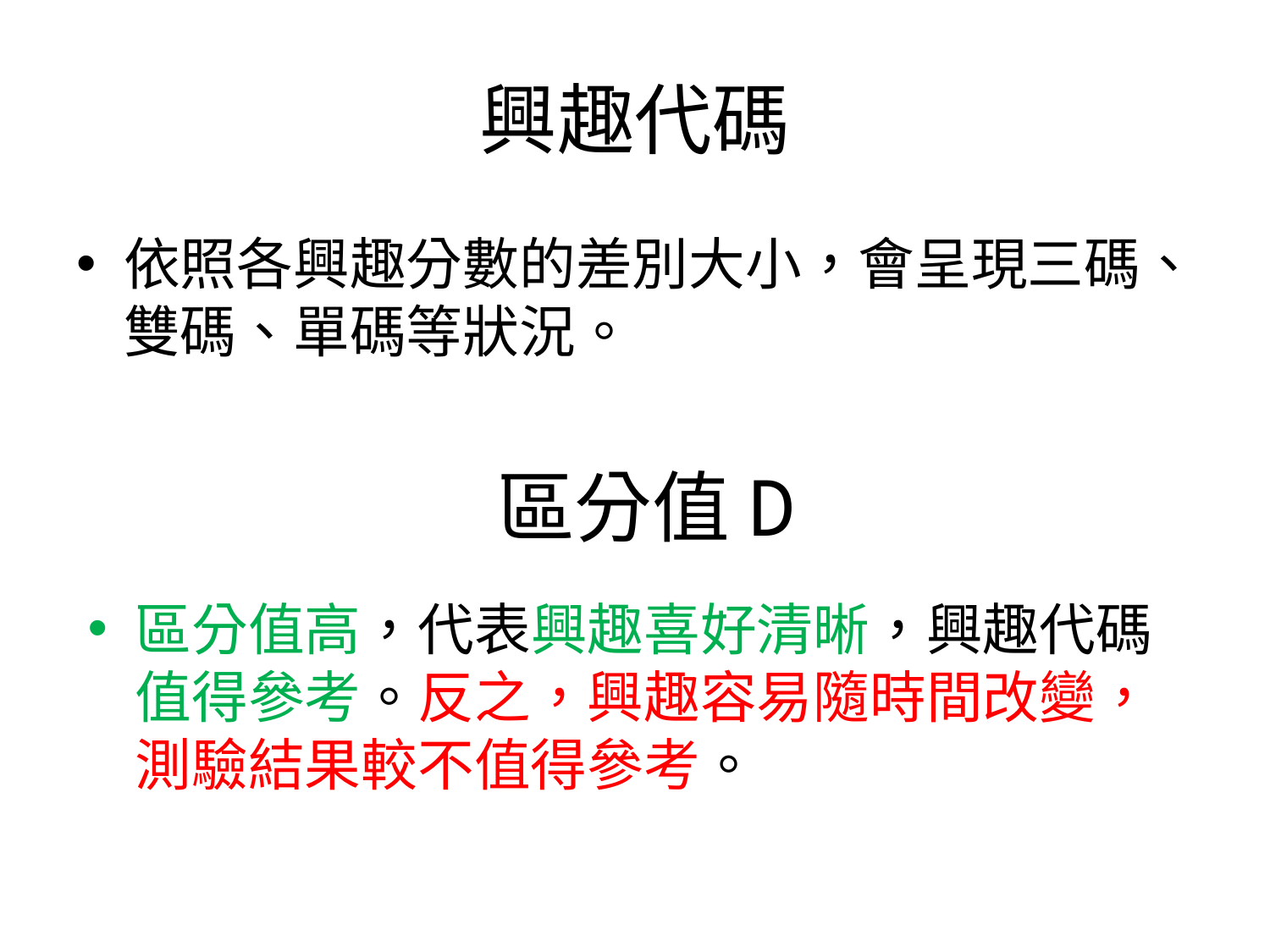

# 興趣代碼
依照各興趣分數的差別大小，會呈現三碼、雙碼、單碼等狀況。
區分值D
區分值高，代表興趣喜好清晰，興趣代碼值得參考。反之，興趣容易隨時間改變，測驗結果較不值得參考。